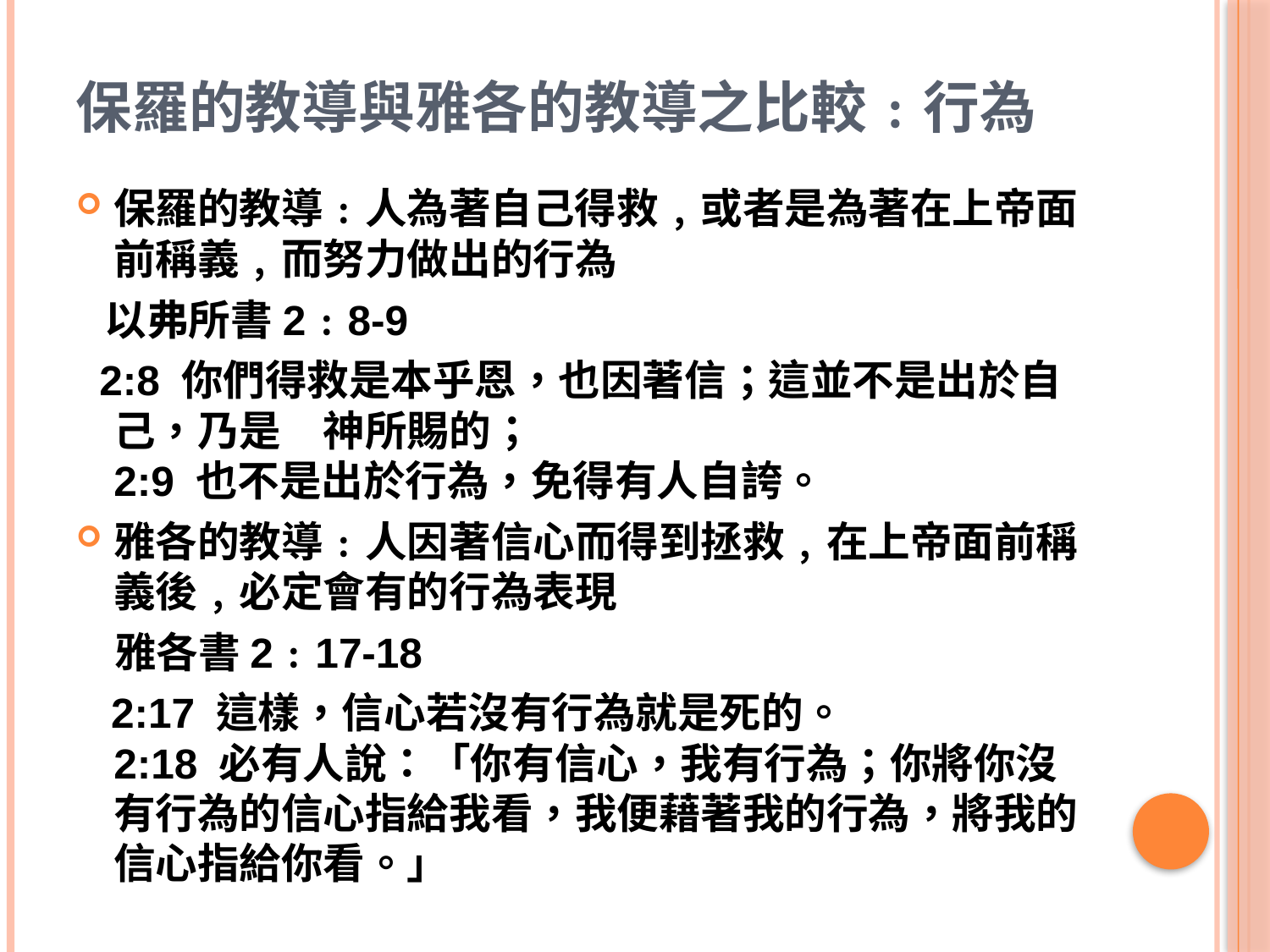

# 保羅的教導與雅各的教導之比較﹕行為
保羅的教導﹕人為著自己得救﹐或者是為著在上帝面前稱義﹐而努力做出的行為
  以弗所書2﹕8-9
  2:8 你們得救是本乎恩，也因著信；這並不是出於自己，乃是　神所賜的；
2:9 也不是出於行為，免得有人自誇。
雅各的教導﹕人因著信心而得到拯救﹐在上帝面前稱義後﹐必定會有的行為表現
   雅各書2﹕17-18
   2:17 這樣，信心若沒有行為就是死的。
2:18 必有人說：「你有信心，我有行為；你將你沒有行為的信心指給我看，我便藉著我的行為，將我的信心指給你看。」